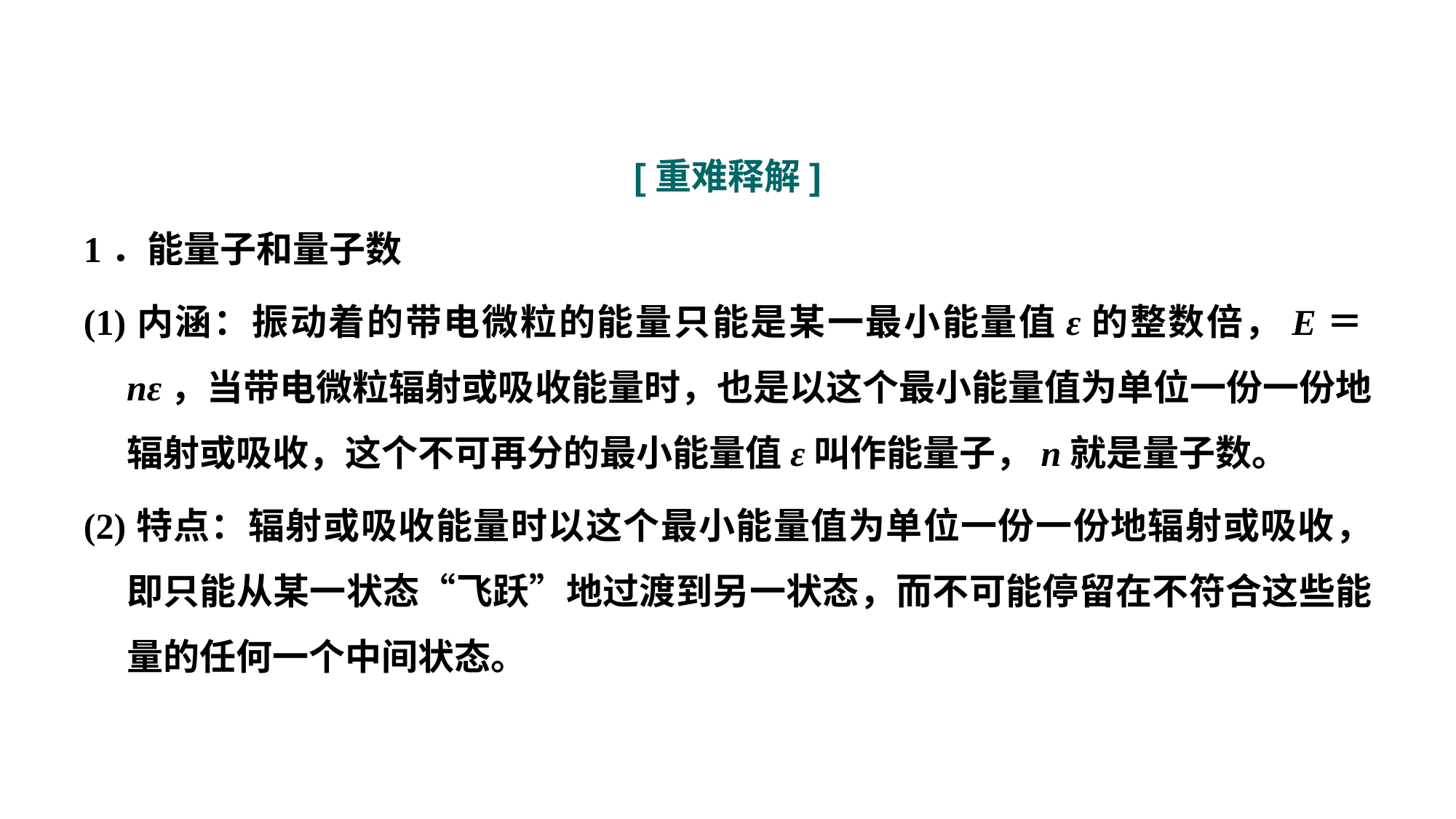

[重难释解]
1．能量子和量子数
(1)内涵：振动着的带电微粒的能量只能是某一最小能量值ε的整数倍，E＝nε，当带电微粒辐射或吸收能量时，也是以这个最小能量值为单位一份一份地辐射或吸收，这个不可再分的最小能量值ε叫作能量子，n就是量子数。
(2)特点：辐射或吸收能量时以这个最小能量值为单位一份一份地辐射或吸收，即只能从某一状态“飞跃”地过渡到另一状态，而不可能停留在不符合这些能量的任何一个中间状态。